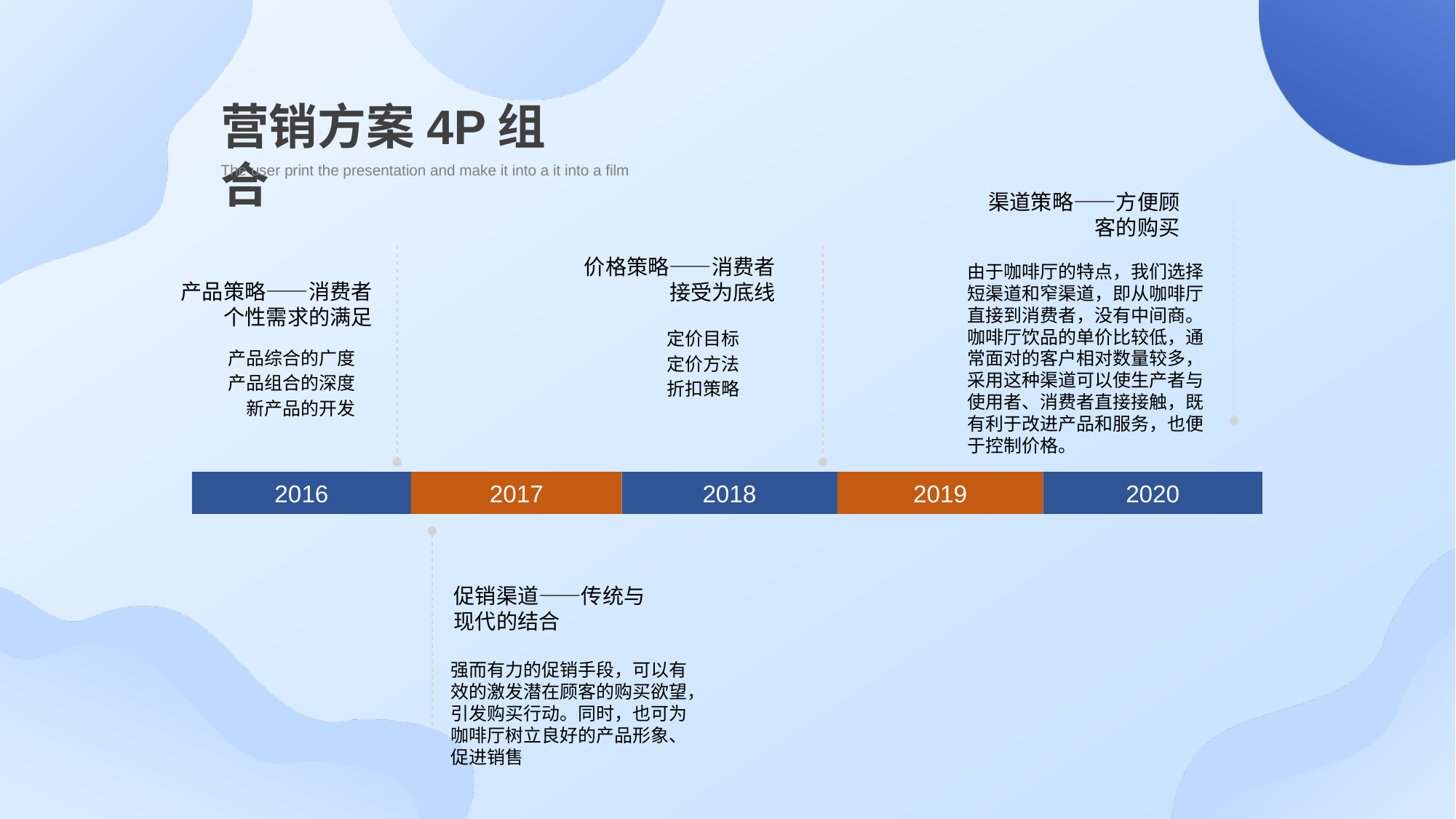

营销方案4P组合
The user print the presentation and make it into a it into a film
渠道策略——方便顾客的购买
由于咖啡厅的特点，我们选择短渠道和窄渠道，即从咖啡厅直接到消费者，没有中间商。咖啡厅饮品的单价比较低，通常面对的客户相对数量较多，采用这种渠道可以使生产者与使用者、消费者直接接触，既有利于改进产品和服务，也便于控制价格。
产品策略——消费者
个性需求的满足
产品综合的广度
产品组合的深度
新产品的开发
价格策略——消费者接受为底线
定价目标
定价方法
折扣策略

2016
2017
2018
2019
2020
促销渠道——传统与现代的结合
强而有力的促销手段，可以有效的激发潜在顾客的购买欲望，引发购买行动。同时，也可为咖啡厅树立良好的产品形象、促进销售